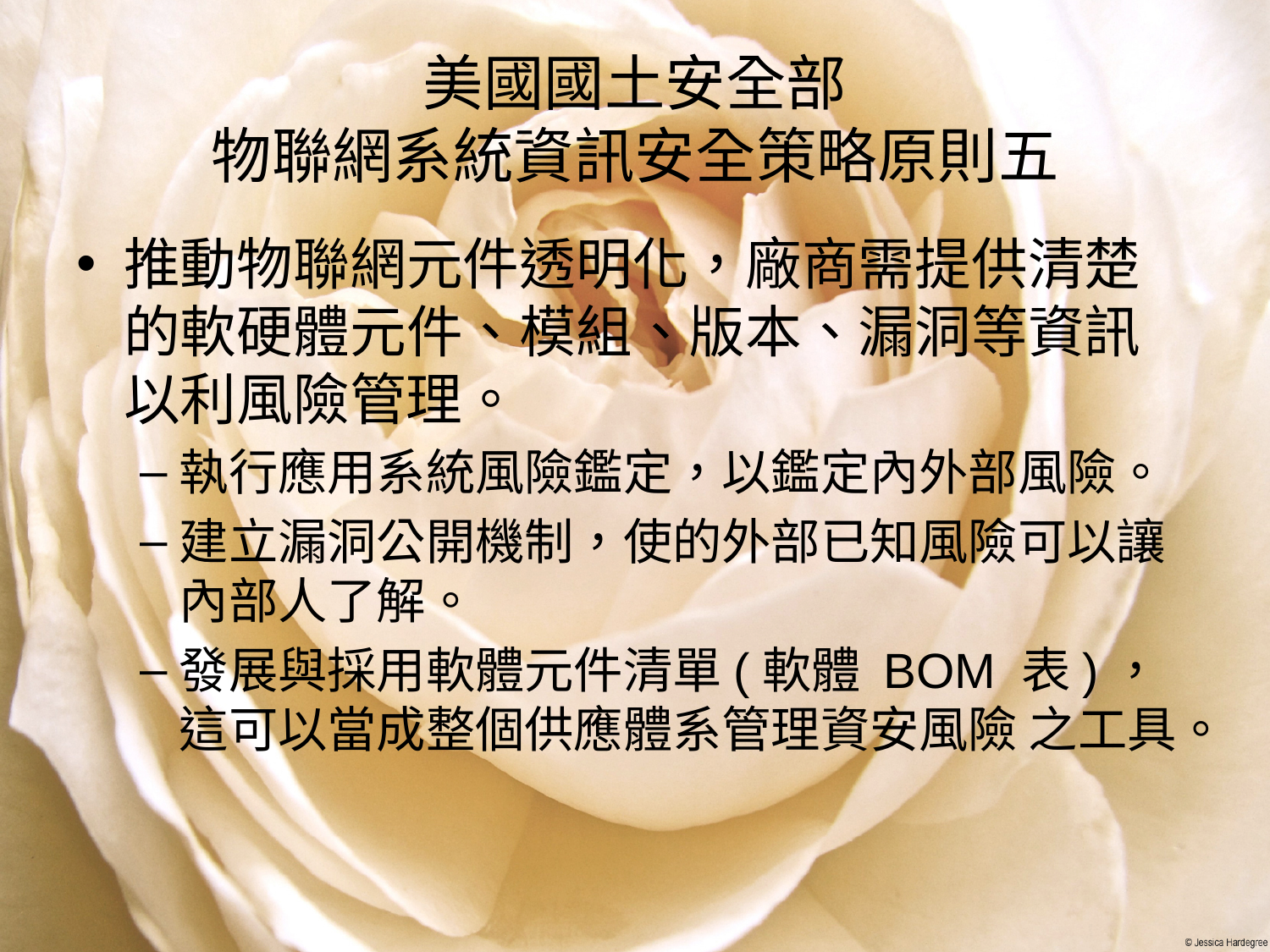

# 美國國土安全部 物聯網系統資訊安全策略原則五
推動物聯網元件透明化，廠商需提供清楚的軟硬體元件、模組、版本、漏洞等資訊以利風險管理。
執行應用系統風險鑑定，以鑑定內外部風險。
建立漏洞公開機制，使的外部已知風險可以讓內部人了解。
發展與採用軟體元件清單(軟體 BOM 表)，這可以當成整個供應體系管理資安風險 之工具。